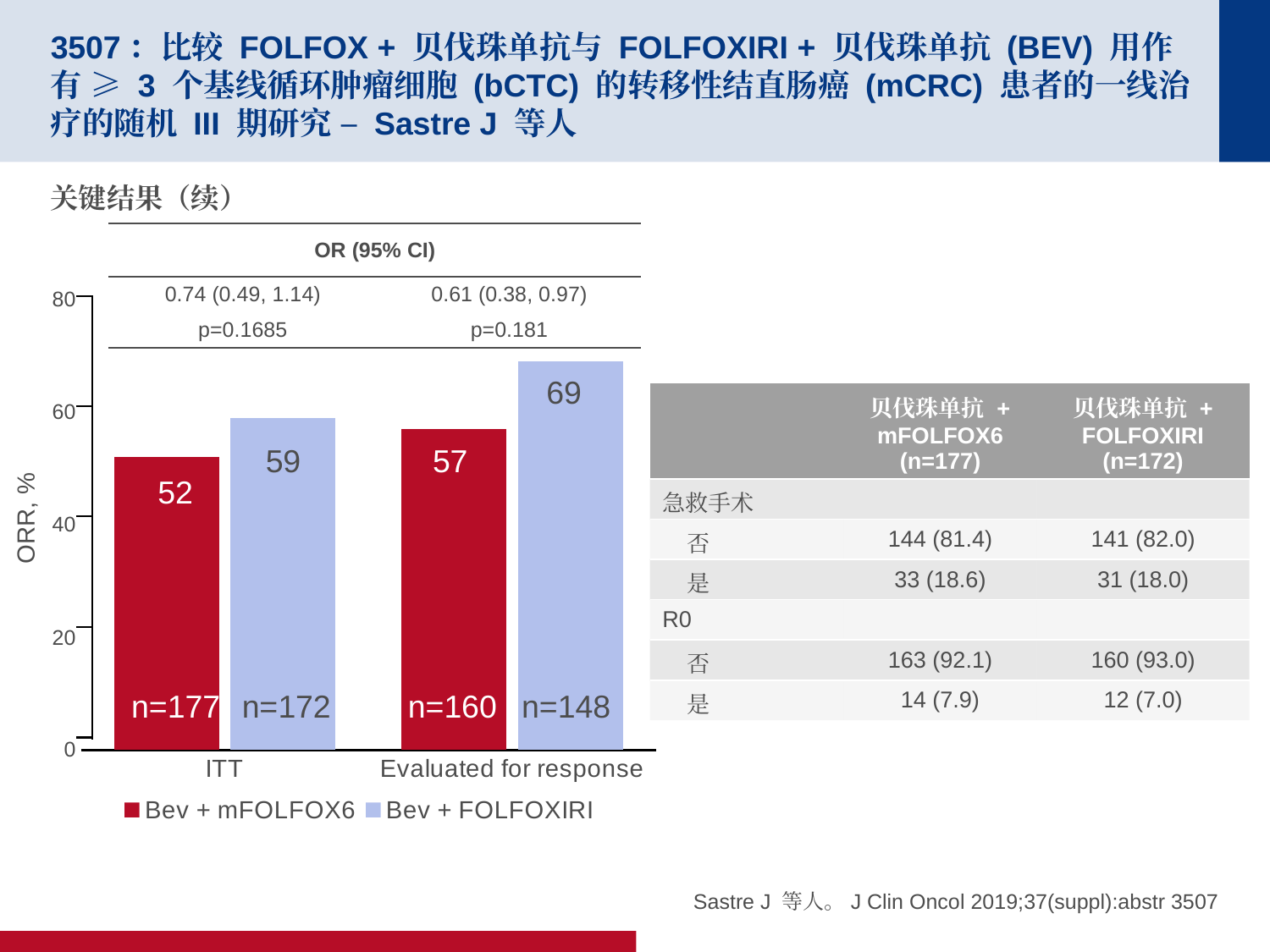

# 3507：比较 FOLFOX + 贝伐珠单抗与 FOLFOXIRI + 贝伐珠单抗 (BEV) 用作有 ≥ 3 个基线循环肿瘤细胞 (bCTC) 的转移性结直肠癌 (mCRC) 患者的一线治疗的随机 III 期研究 – Sastre J 等人
关键结果（续）

| OR (95% CI) |  |
| --- | --- |
| 0.74 (0.49, 1.14) | 0.61 (0.38, 0.97) |
| p=0.1685 | p=0.181 |

### Chart

| Category | Bev + mFOLFOX6 | Bev + FOLFOXIRI |
|---|---|---|
| ITT | 52.0 | 59.0 |
| Evaluated for response | 57.0 | 69.0 |
69
59
57
52
n=177
n=172
n=160
n=148
|  | 贝伐珠单抗 + mFOLFOX6 (n=177) | 贝伐珠单抗 + FOLFOXIRI (n=172) |
| --- | --- | --- |
| 急救手术 |  |  |
| 否 | 144 (81.4) | 141 (82.0) |
| 是 | 33 (18.6) | 31 (18.0) |
| R0 |  |  |
| 否 | 163 (92.1) | 160 (93.0) |
| 是 | 14 (7.9) | 12 (7.0) |
ORR, %
Sastre J 等人。J Clin Oncol 2019;37(suppl):abstr 3507